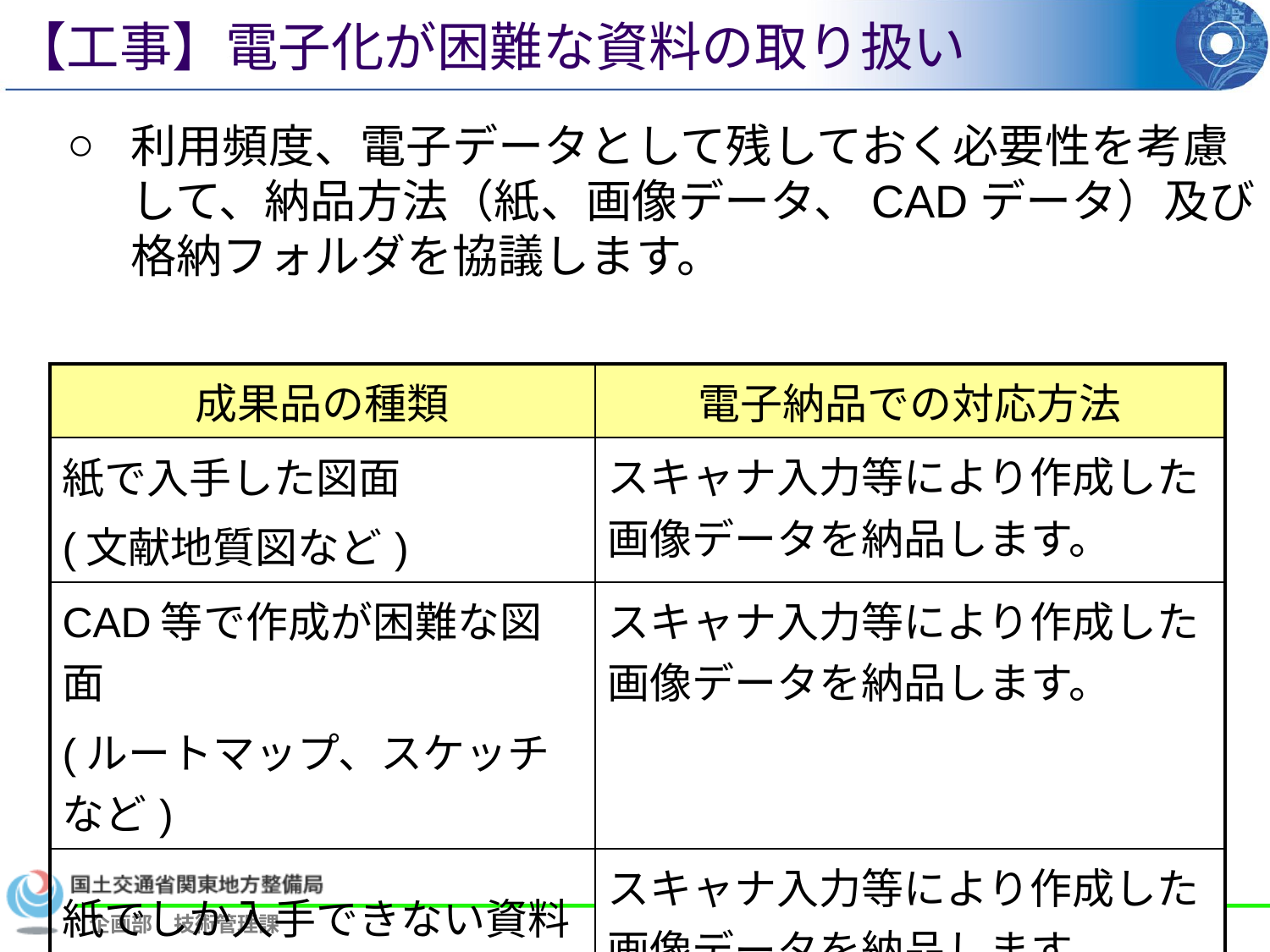

【工事】電子化が困難な資料の取り扱い
利用頻度、電子データとして残しておく必要性を考慮して、納品方法（紙、画像データ、CADデータ）及び格納フォルダを協議します。
| 成果品の種類 | 電子納品での対応方法 |
| --- | --- |
| 紙で入手した図面 (文献地質図など) | スキャナ入力等により作成した画像データを納品します。 |
| CAD等で作成が困難な図面 (ルートマップ、スケッチなど) | スキャナ入力等により作成した画像データを納品します。 |
| 紙でしか入手できない資料 | スキャナ入力等により作成した画像データを納品します。 |